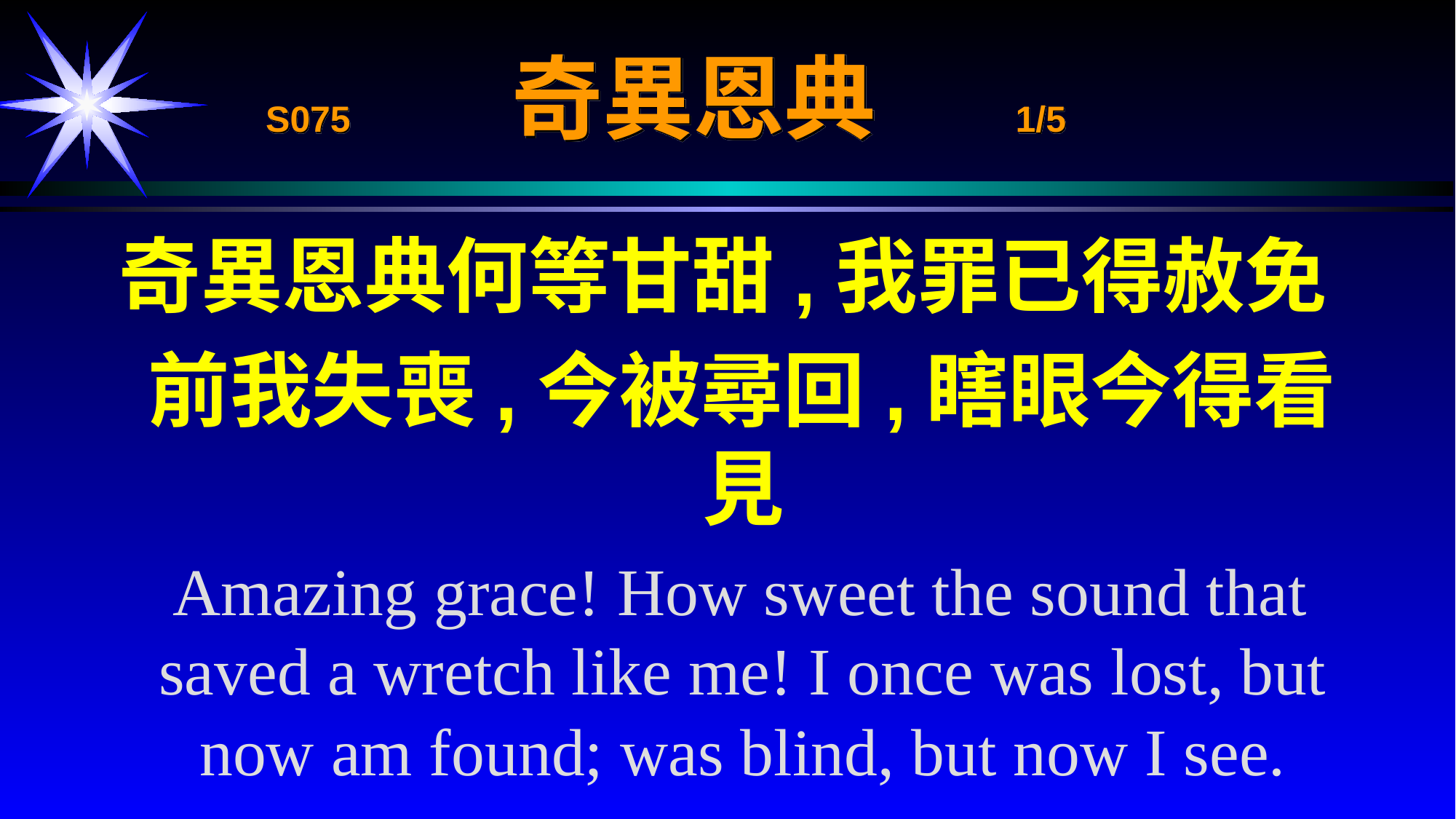

# S075               奇異恩典                1/5
奇異恩典何等甘甜,我罪已得赦免
 前我失喪,今被尋回,瞎眼今得看見
  Amazing grace! How sweet the sound that saved a wretch like me! I once was lost, but now am found; was blind, but now I see.